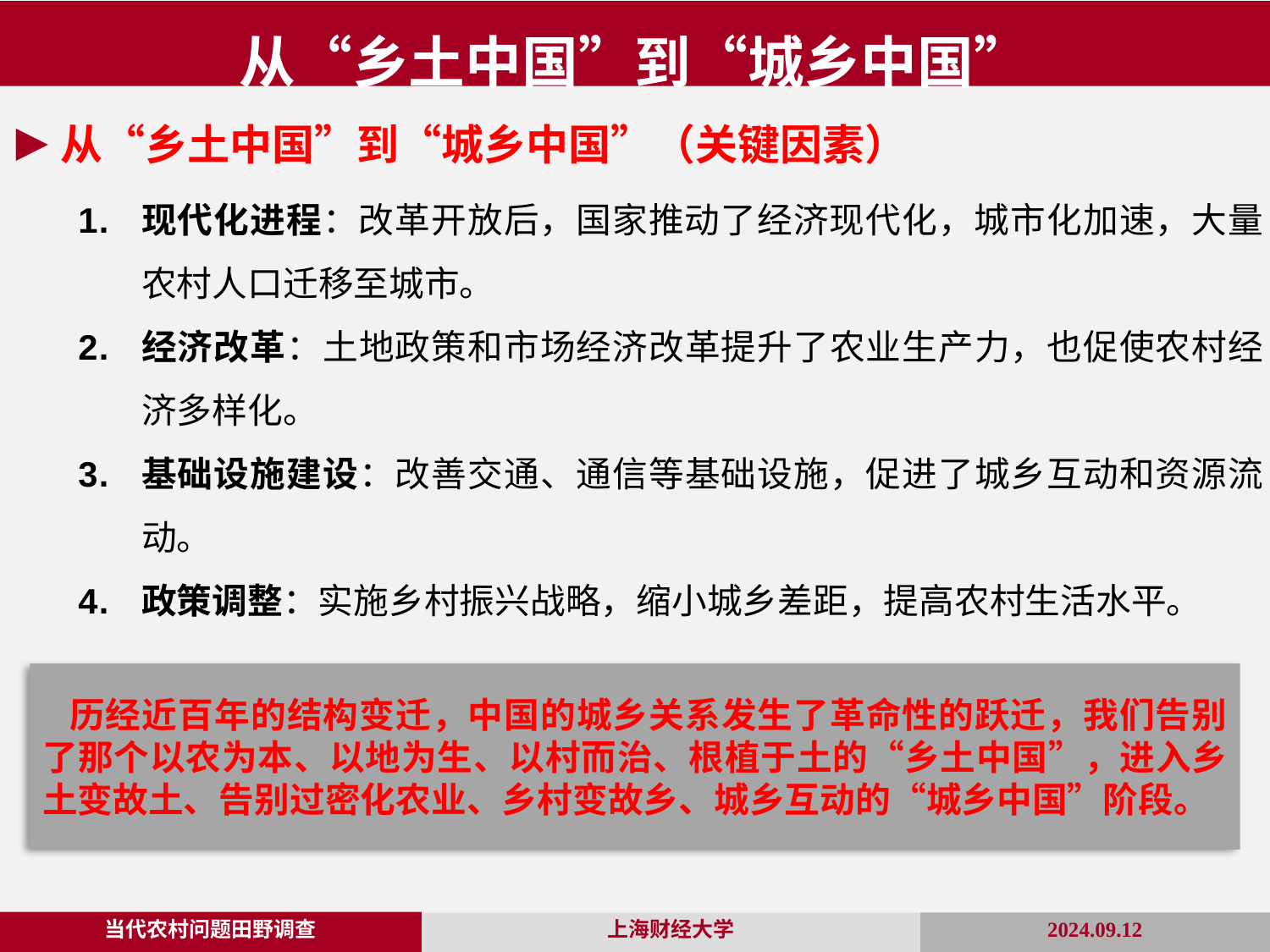

从“乡土中国”到“城乡中国”
从“乡土中国”到“城乡中国”（关键因素）
现代化进程：改革开放后，国家推动了经济现代化，城市化加速，大量农村人口迁移至城市。
经济改革：土地政策和市场经济改革提升了农业生产力，也促使农村经济多样化。
基础设施建设：改善交通、通信等基础设施，促进了城乡互动和资源流动。
政策调整：实施乡村振兴战略，缩小城乡差距，提高农村生活水平。

  历经近百年的结构变迁，中国的城乡关系发生了革命性的跃迁，我们告别了那个以农为本、以地为生、以村而治、根植于土的“乡土中国”，进入乡土变故土、告别过密化农业、乡村变故乡、城乡互动的“城乡中国”阶段。
当代农村问题田野调查
2024.09.12
上海财经大学